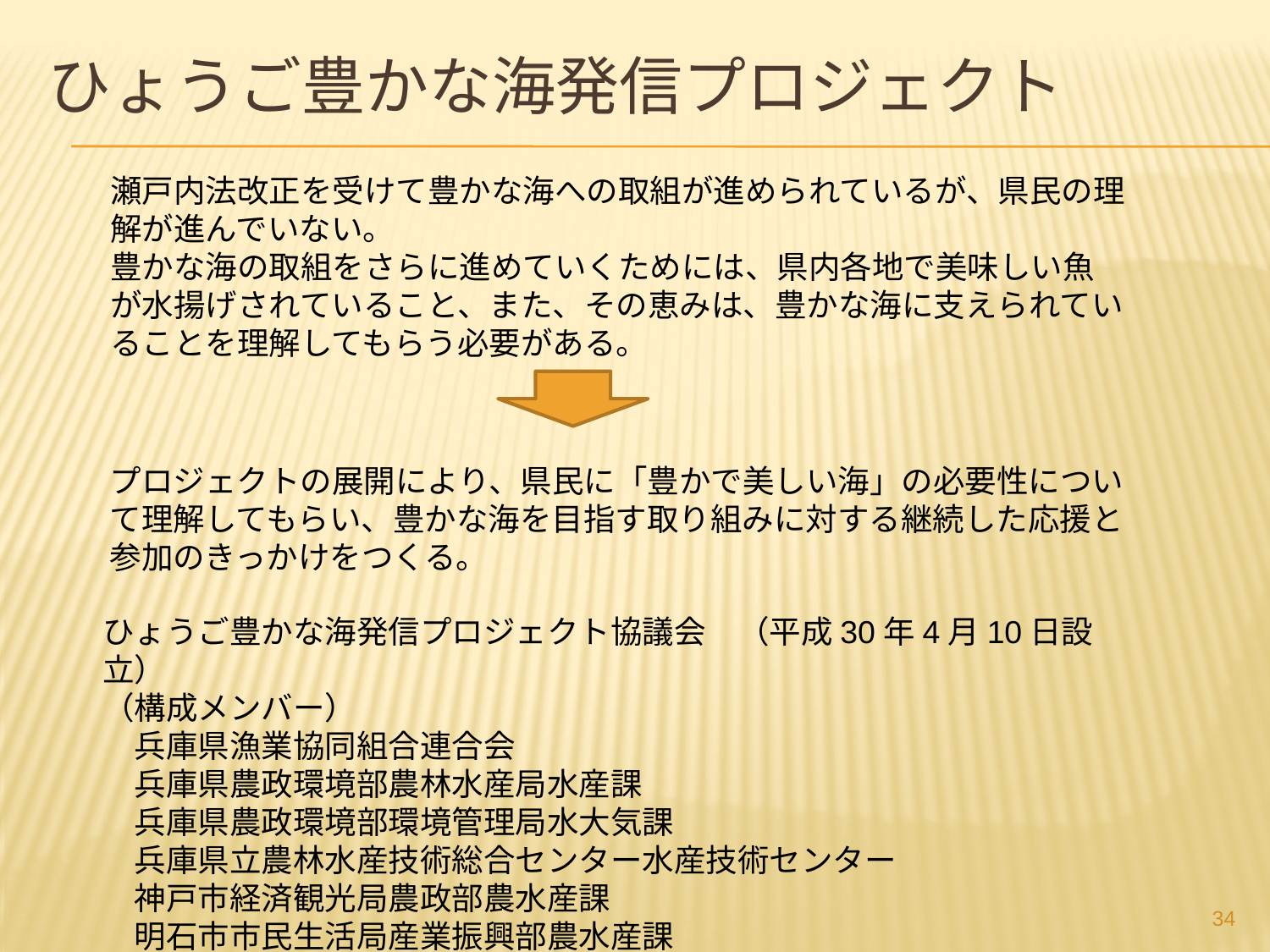

# ひょうご豊かな海発信プロジェクト
瀬戸内法改正を受けて豊かな海への取組が進められているが、県民の理解が進んでいない。
豊かな海の取組をさらに進めていくためには、県内各地で美味しい魚が水揚げされていること、また、その恵みは、豊かな海に支えられていることを理解してもらう必要がある。

プロジェクトの展開により、県民に「豊かで美しい海」の必要性について理解してもらい、豊かな海を目指す取り組みに対する継続した応援と参加のきっかけをつくる。
ひょうご豊かな海発信プロジェクト協議会　（平成30年4月10日設立）
（構成メンバー）
　兵庫県漁業協同組合連合会
　兵庫県農政環境部農林水産局水産課
　兵庫県農政環境部環境管理局水大気課
　兵庫県立農林水産技術総合センター水産技術センター
　神戸市経済観光局農政部農水産課
　明石市市民生活局産業振興部農水産課
34